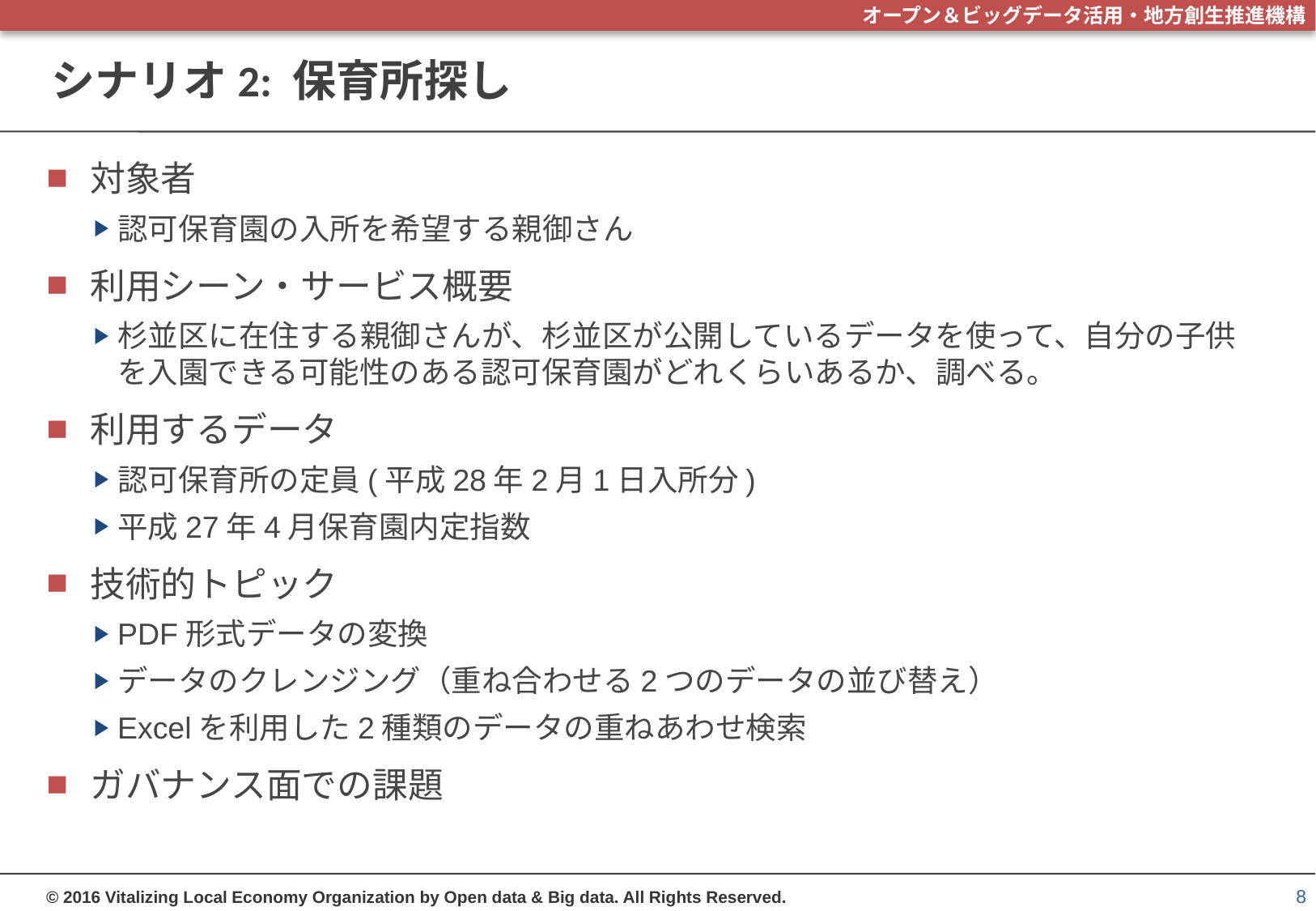

# シナリオ2: 保育所探し
対象者
認可保育園の入所を希望する親御さん
利用シーン・サービス概要
杉並区に在住する親御さんが、杉並区が公開しているデータを使って、自分の子供を入園できる可能性のある認可保育園がどれくらいあるか、調べる。
利用するデータ
認可保育所の定員(平成28年2月1日入所分)
平成27年4月保育園内定指数
技術的トピック
PDF形式データの変換
データのクレンジング（重ね合わせる2つのデータの並び替え）
Excelを利用した2種類のデータの重ねあわせ検索
ガバナンス面での課題

8